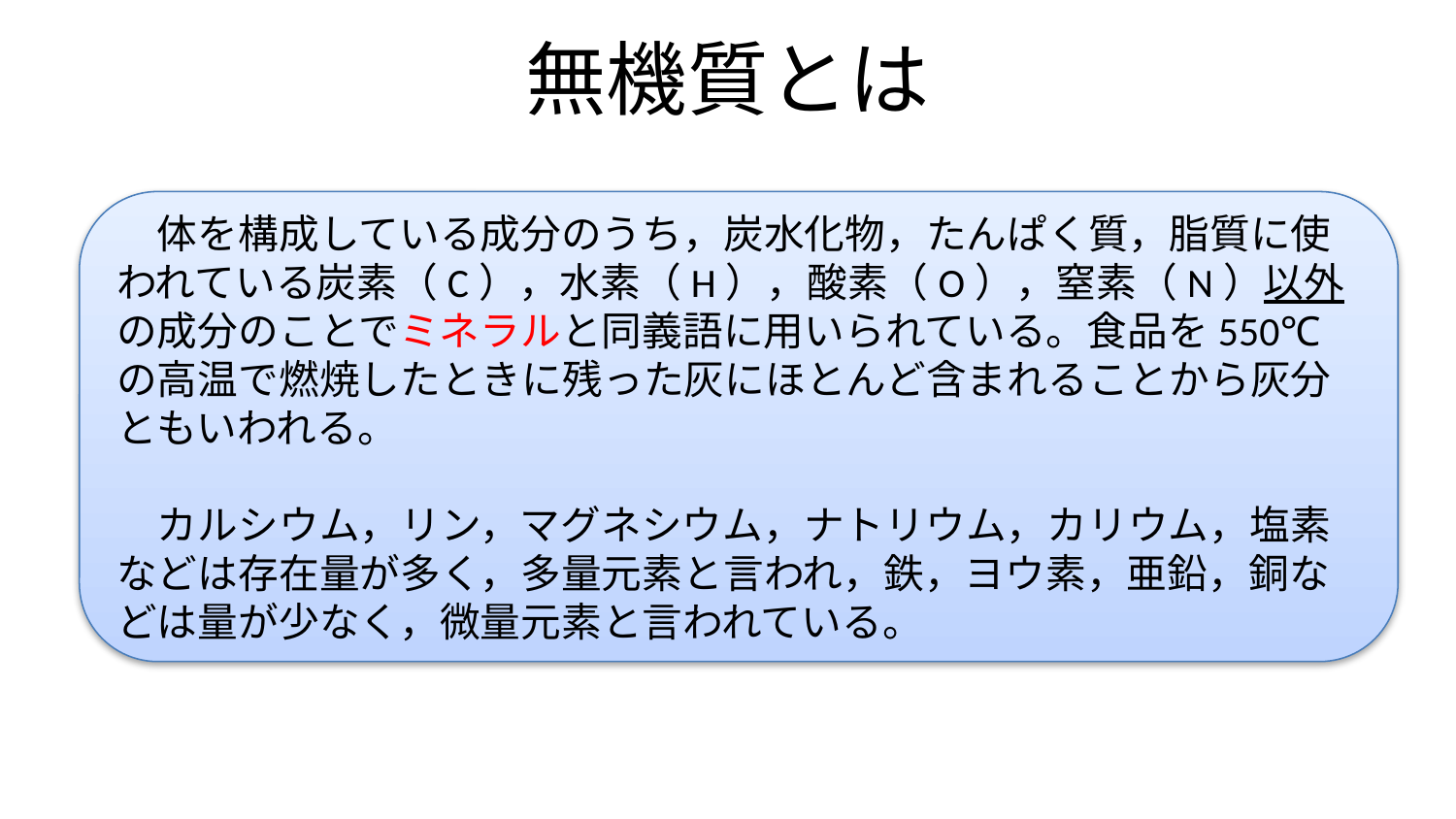

# 無機質とは
　体を構成している成分のうち，炭水化物，たんぱく質，脂質に使われている炭素（C），水素（H），酸素（O），窒素（N）以外の成分のことでミネラルと同義語に用いられている。食品を550℃の高温で燃焼したときに残った灰にほとんど含まれることから灰分ともいわれる。

　カルシウム，リン，マグネシウム，ナトリウム，カリウム，塩素などは存在量が多く，多量元素と言われ，鉄，ヨウ素，亜鉛，銅などは量が少なく，微量元素と言われている。